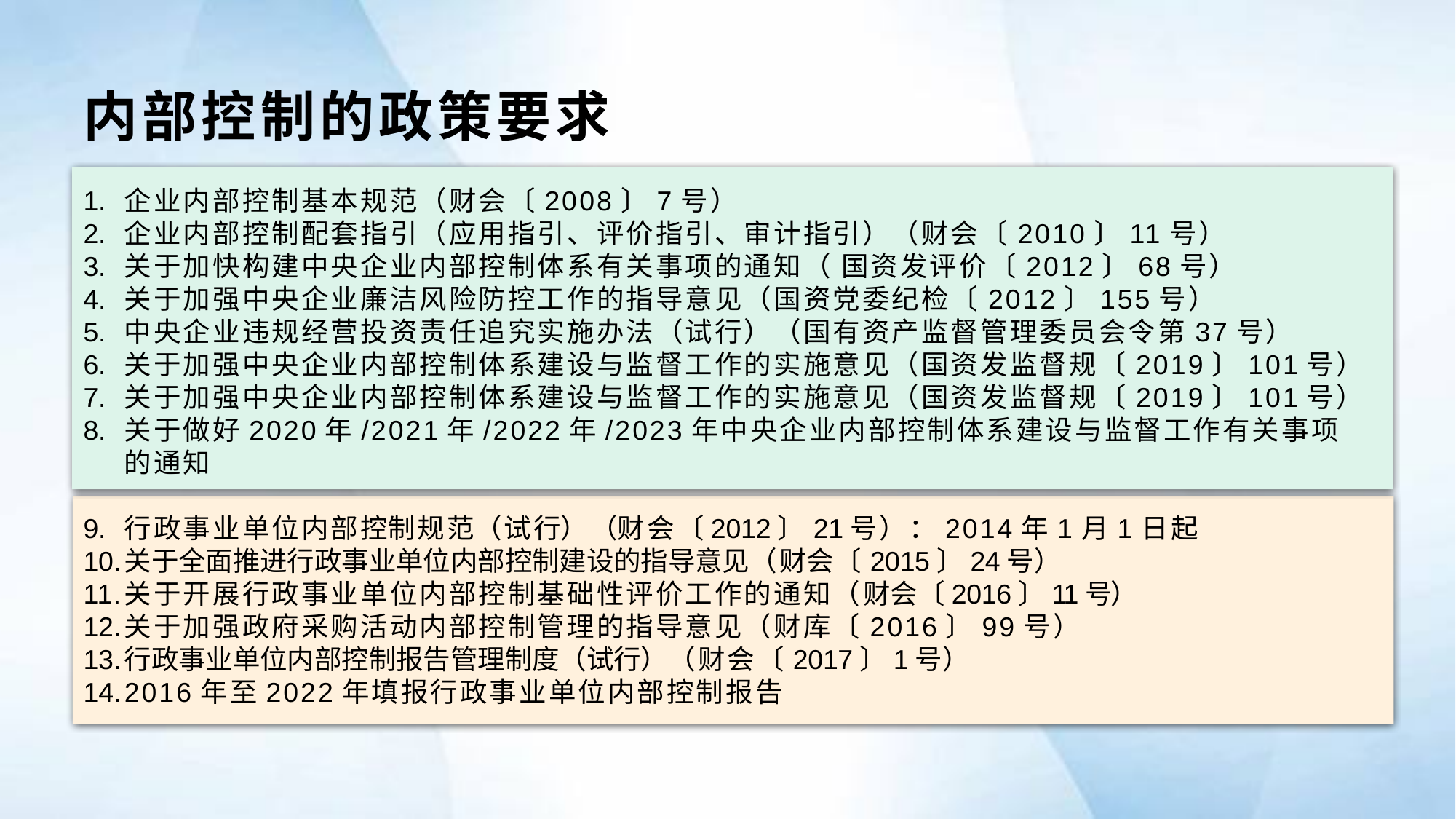

# 内部控制的政策要求

企业内部控制基本规范（财会〔2008〕7号）
企业内部控制配套指引（应用指引、评价指引、审计指引）（财会〔2010〕11号）
关于加快构建中央企业内部控制体系有关事项的通知（ 国资发评价〔2012〕68号）
关于加强中央企业廉洁风险防控工作的指导意见（国资党委纪检〔2012〕155号）
中央企业违规经营投资责任追究实施办法（试行）（国有资产监督管理委员会令第37号）
关于加强中央企业内部控制体系建设与监督工作的实施意见（国资发监督规〔2019〕101号）
关于加强中央企业内部控制体系建设与监督工作的实施意见（国资发监督规〔2019〕101号）
关于做好2020年/2021年/2022年/2023年中央企业内部控制体系建设与监督工作有关事项的通知

行政事业单位内部控制规范（试行）（财会〔2012〕21号）：2014年1月1日起
关于全面推进行政事业单位内部控制建设的指导意见（财会〔2015〕24号）
关于开展行政事业单位内部控制基础性评价工作的通知（财会〔2016〕11号）
关于加强政府采购活动内部控制管理的指导意见（财库〔2016〕99号）
行政事业单位内部控制报告管理制度（试行）（财会〔2017〕1号）
2016年至2022年填报行政事业单位内部控制报告

5